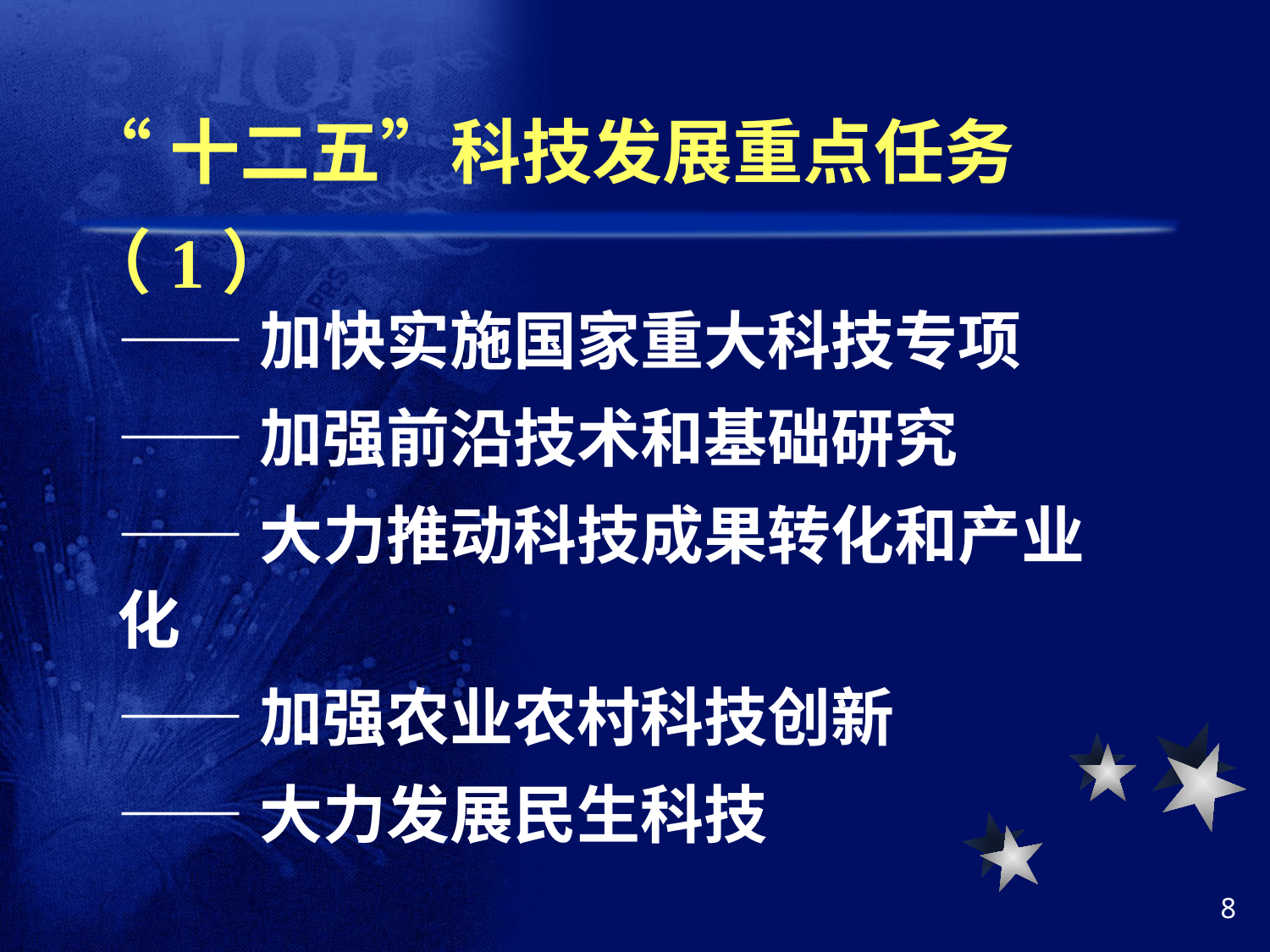

“十二五”科技发展重点任务（1）
——加快实施国家重大科技专项
——加强前沿技术和基础研究
——大力推动科技成果转化和产业化
——加强农业农村科技创新
——大力发展民生科技

8